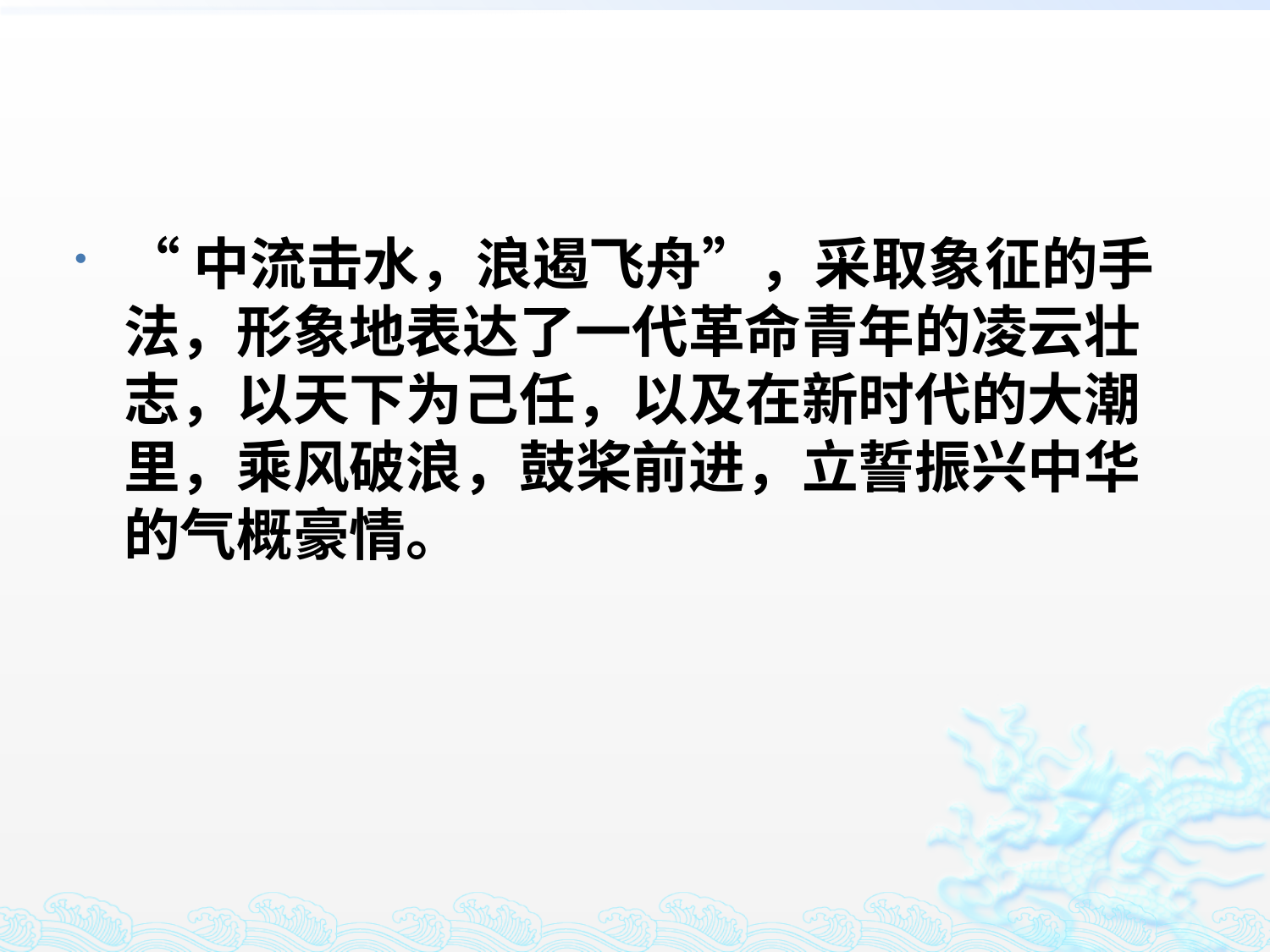

#
“中流击水，浪遏飞舟”，采取象征的手法，形象地表达了一代革命青年的凌云壮志，以天下为己任，以及在新时代的大潮里，乘风破浪，鼓桨前进，立誓振兴中华的气概豪情。